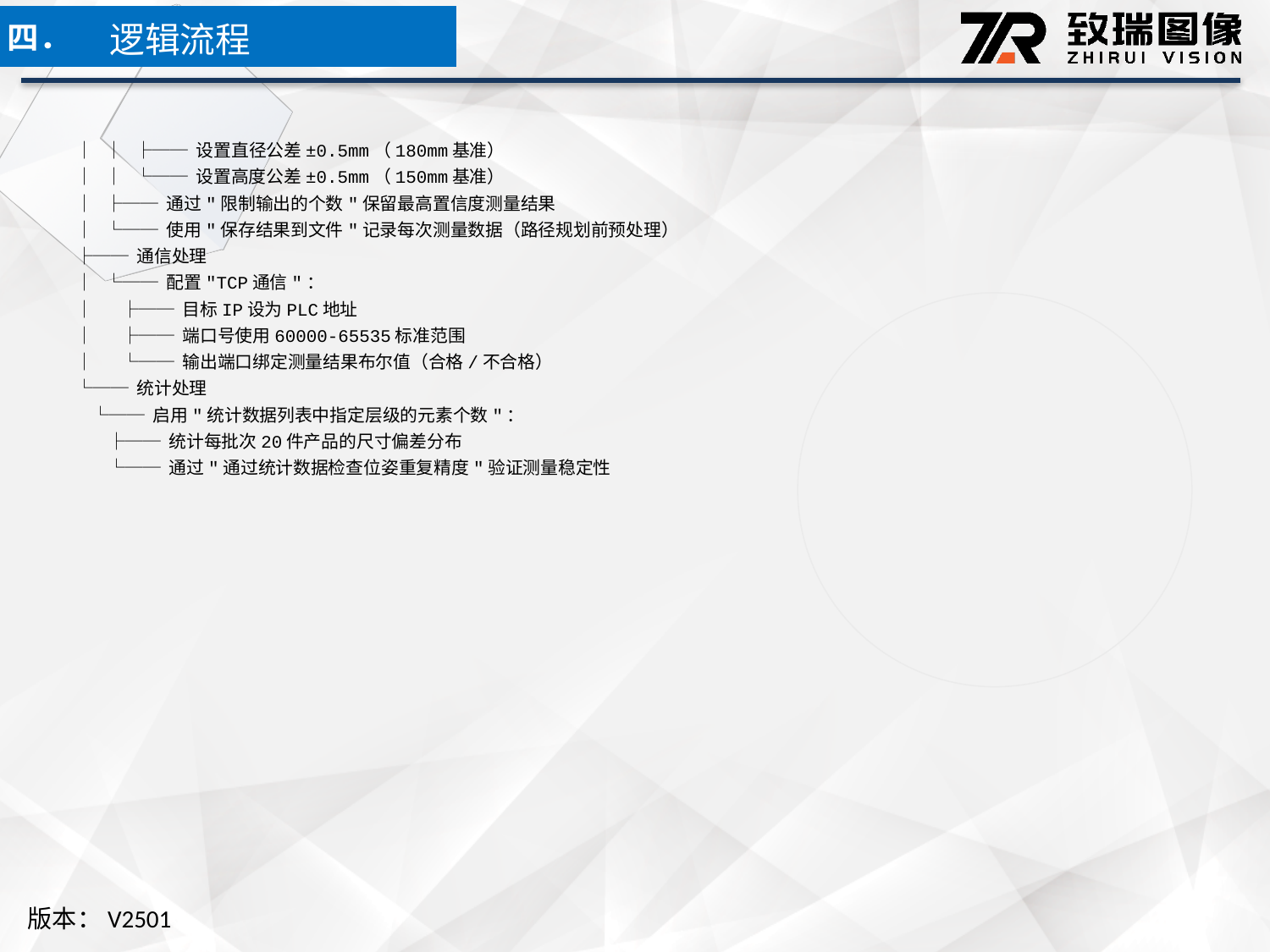

逻辑流程
四．

│   │   ├── 设置直径公差±0.5mm（180mm基准）
│   │   └── 设置高度公差±0.5mm（150mm基准）
│   ├── 通过"限制输出的个数"保留最高置信度测量结果
│   └── 使用"保存结果到文件"记录每次测量数据（路径规划前预处理）
├── 通信处理
│   └── 配置"TCP通信"：
│       ├── 目标IP设为PLC地址
│       ├── 端口号使用60000-65535标准范围
│       └── 输出端口绑定测量结果布尔值（合格/不合格）
└── 统计处理
    └── 启用"统计数据列表中指定层级的元素个数"：
        ├── 统计每批次20件产品的尺寸偏差分布
        └── 通过"通过统计数据检查位姿重复精度"验证测量稳定性